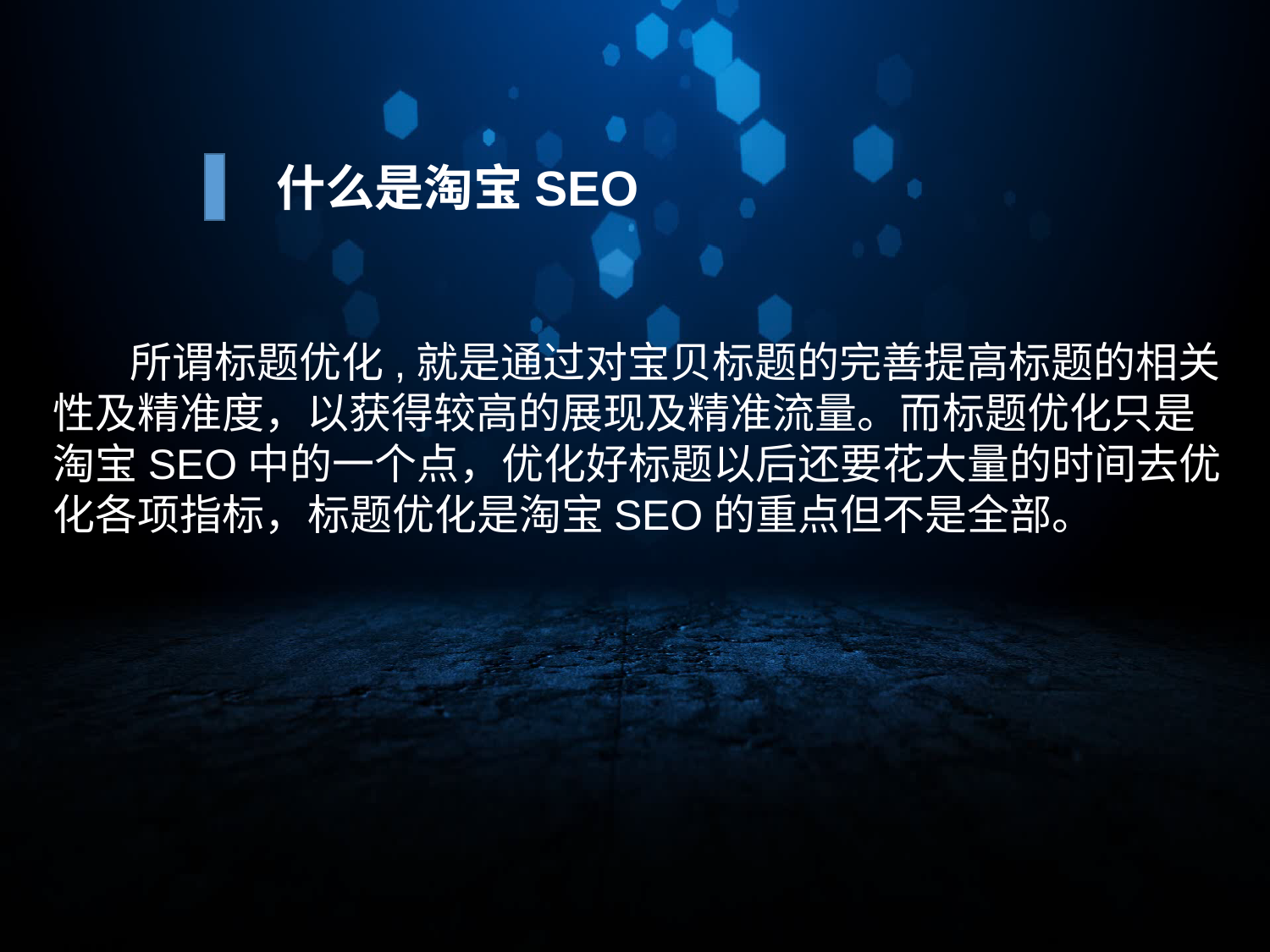

什么是淘宝SEO

       所谓标题优化,就是通过对宝贝标题的完善提高标题的相关性及精准度，以获得较高的展现及精准流量。而标题优化只是淘宝SEO中的一个点，优化好标题以后还要花大量的时间去优化各项指标，标题优化是淘宝SEO的重点但不是全部。